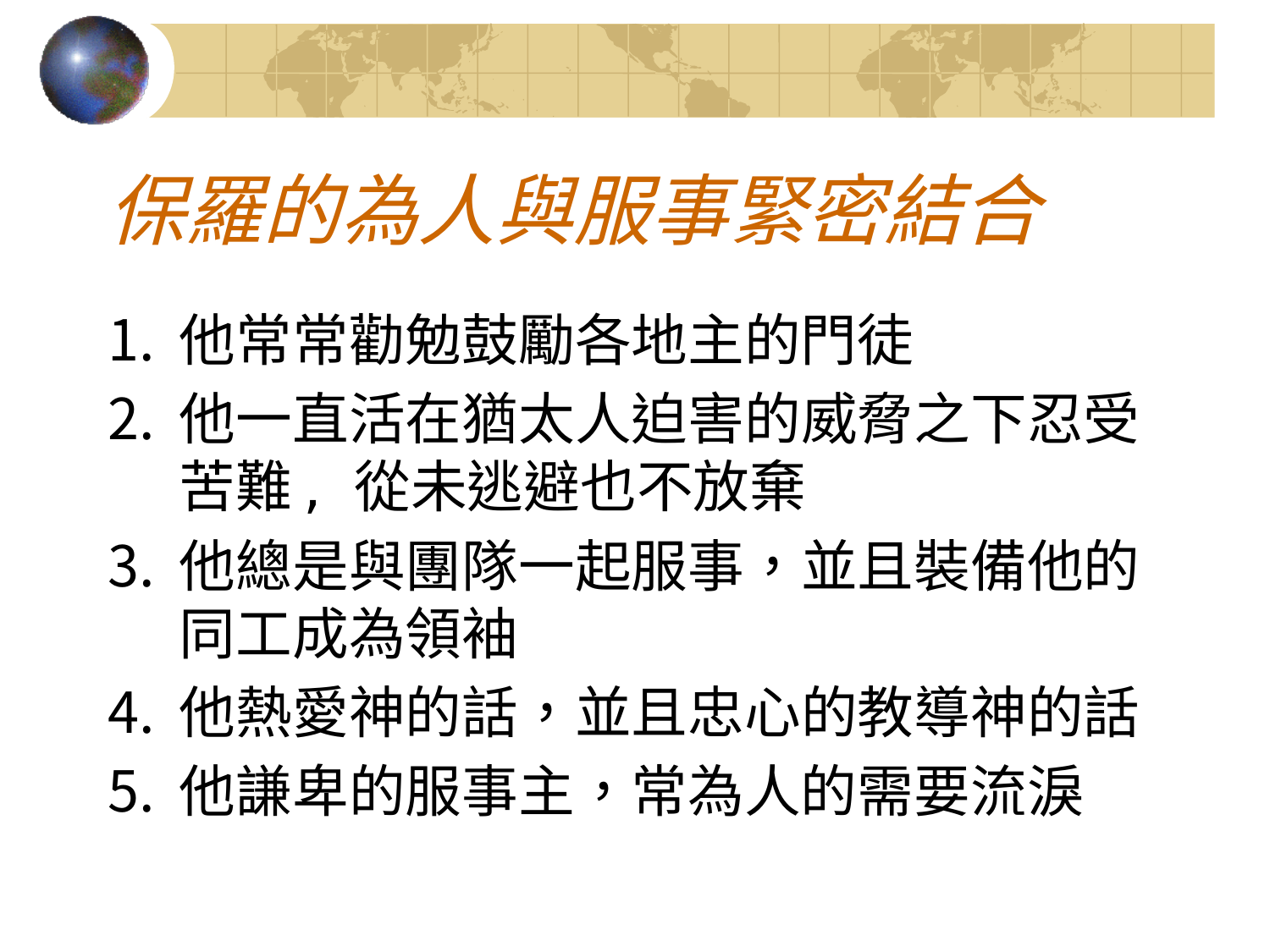

# 保羅的為人與服事緊密結合
他常常勸勉鼓勵各地主的門徒
他一直活在猶太人迫害的威脅之下忍受苦難, 從未逃避也不放棄
他總是與團隊一起服事，並且裝備他的同工成為領袖
他熱愛神的話，並且忠心的教導神的話
他謙卑的服事主，常為人的需要流淚